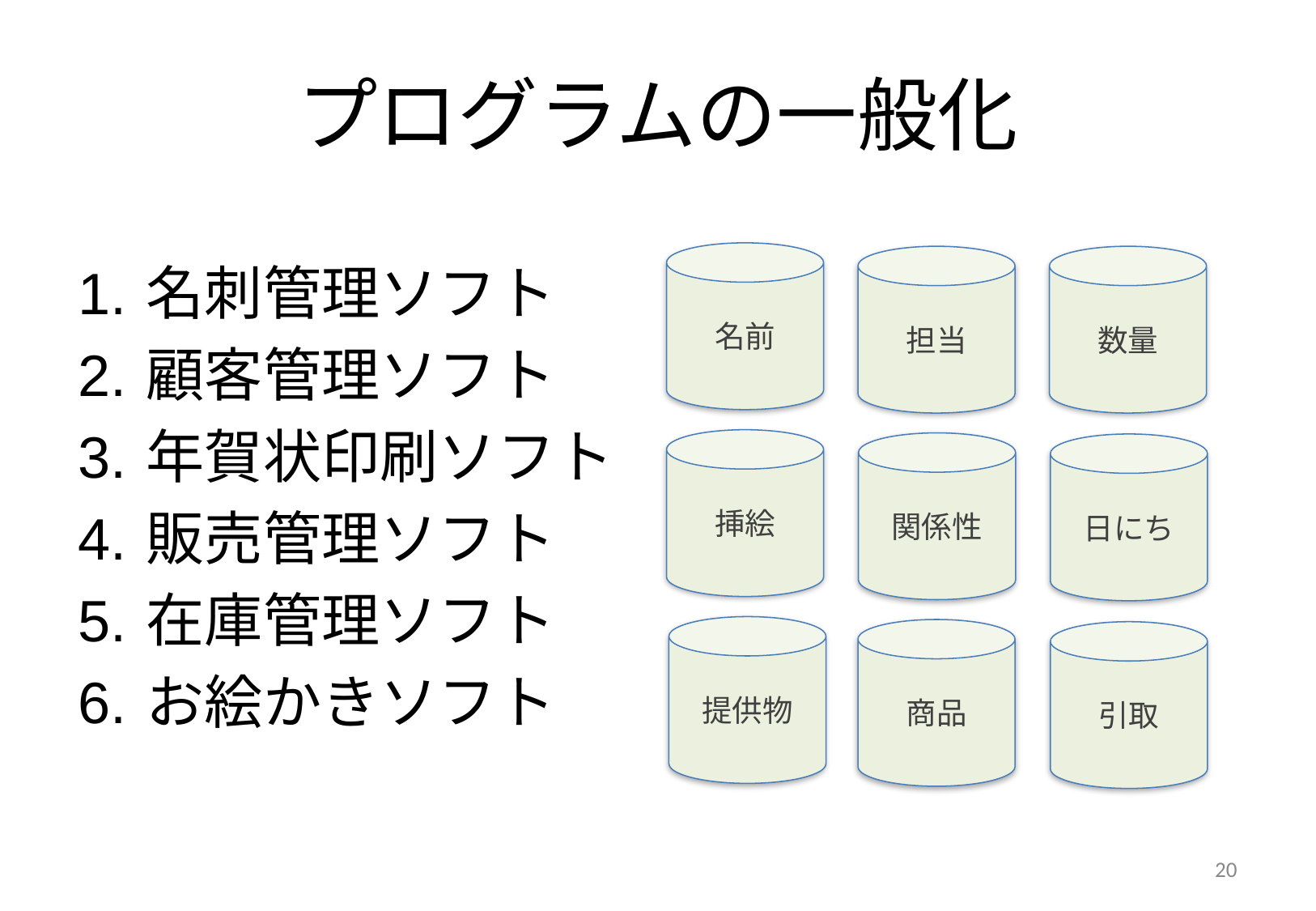

# プログラムの一般化
名前
担当
数量
名刺管理ソフト
顧客管理ソフト
年賀状印刷ソフト
販売管理ソフト
在庫管理ソフト
お絵かきソフト

挿絵
関係性
日にち
提供物
商品
引取
20